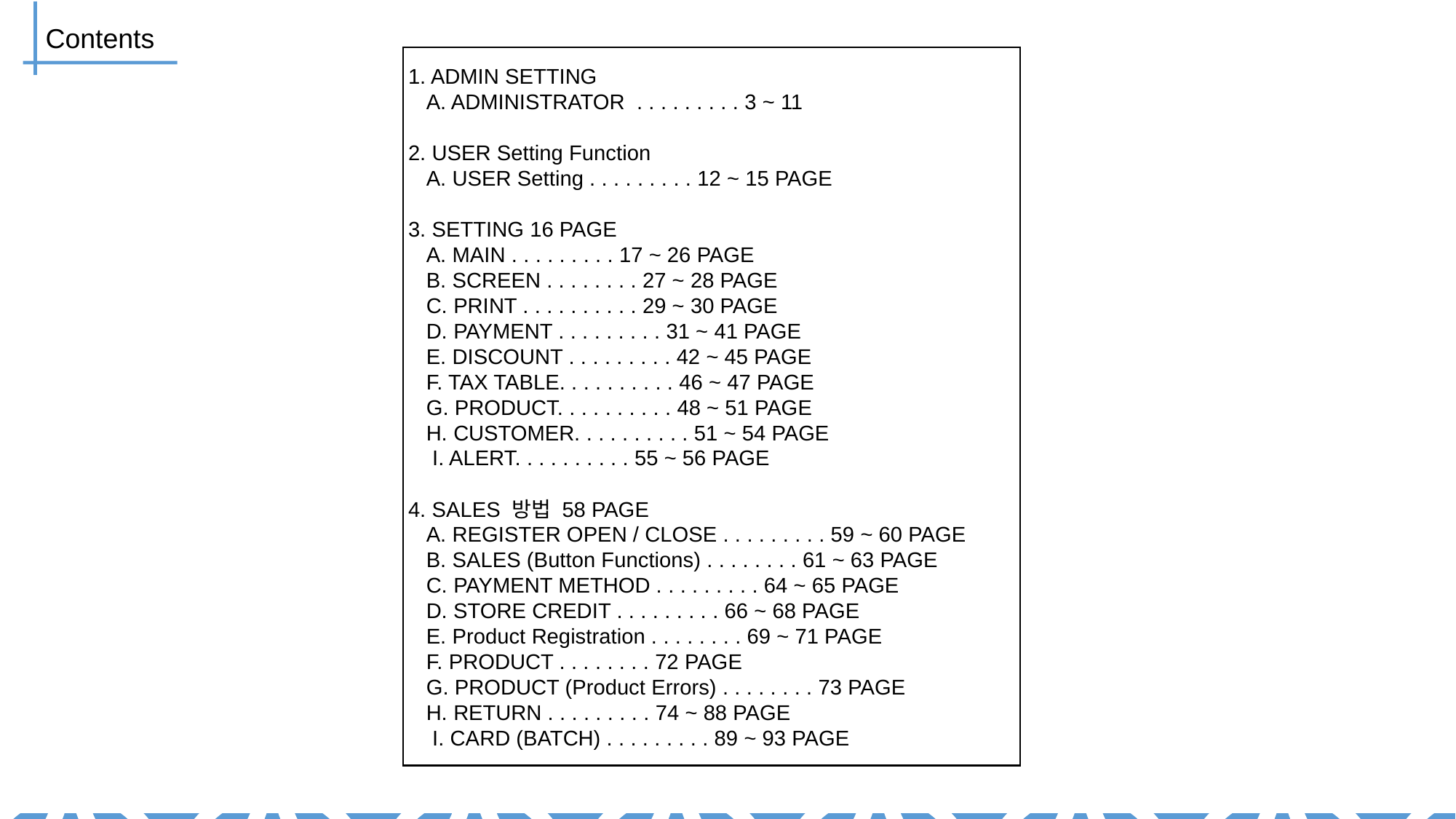

Contents

1. ADMIN SETTING
   A. ADMINISTRATOR  . . . . . . . . . 3 ~ 11

2. USER Setting Function
   A. USER Setting . . . . . . . . . 12 ~ 15 PAGE

3. SETTING 16 PAGE
   A. MAIN . . . . . . . . . 17 ~ 26 PAGE
   B. SCREEN . . . . . . . . 27 ~ 28 PAGE
   C. PRINT . . . . . . . . . . 29 ~ 30 PAGE
   D. PAYMENT . . . . . . . . . 31 ~ 41 PAGE
   E. DISCOUNT . . . . . . . . . 42 ~ 45 PAGE
   F. TAX TABLE. . . . . . . . . . 46 ~ 47 PAGE
   G. PRODUCT. . . . . . . . . . 48 ~ 51 PAGE
   H. CUSTOMER. . . . . . . . . . 51 ~ 54 PAGE
    I. ALERT. . . . . . . . . . 55 ~ 56 PAGE

4. SALES 방법 58 PAGE
   A. REGISTER OPEN / CLOSE . . . . . . . . . 59 ~ 60 PAGE
   B. SALES (Button Functions) . . . . . . . . 61 ~ 63 PAGE
   C. PAYMENT METHOD . . . . . . . . . 64 ~ 65 PAGE
   D. STORE CREDIT . . . . . . . . . 66 ~ 68 PAGE
   E. Product Registration . . . . . . . . 69 ~ 71 PAGE
   F. PRODUCT . . . . . . . . 72 PAGE
   G. PRODUCT (Product Errors) . . . . . . . . 73 PAGE
   H. RETURN . . . . . . . . . 74 ~ 88 PAGE
    I. CARD (BATCH) . . . . . . . . . 89 ~ 93 PAGE

2